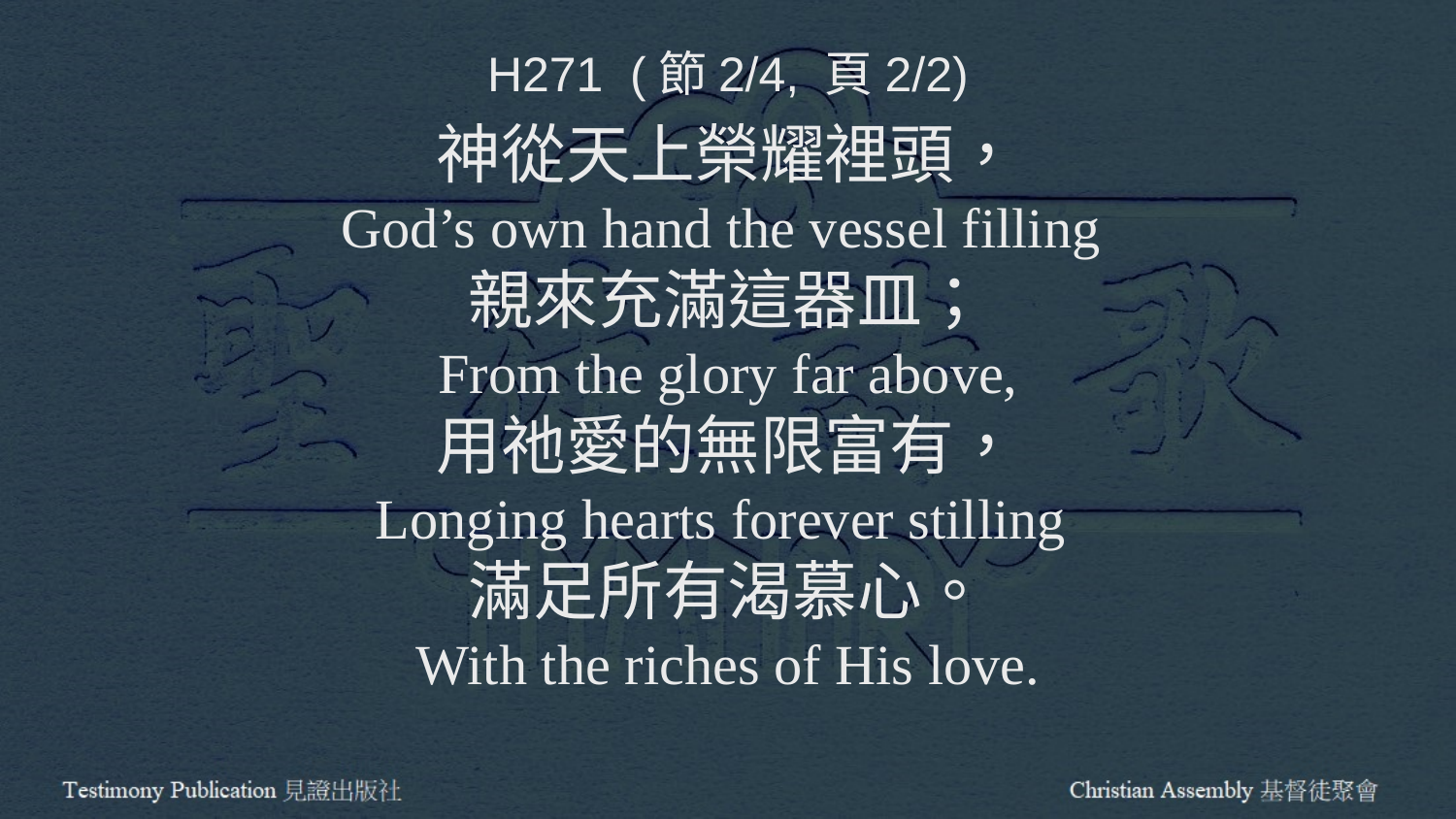

H271  (節2/4, 頁2/2)
神從天上榮耀裡頭，
God’s own hand the vessel filling
親來充滿這器皿；
From the glory far above,
用祂愛的無限富有，
Longing hearts forever stilling
滿足所有渴慕心。
With the riches of His love.